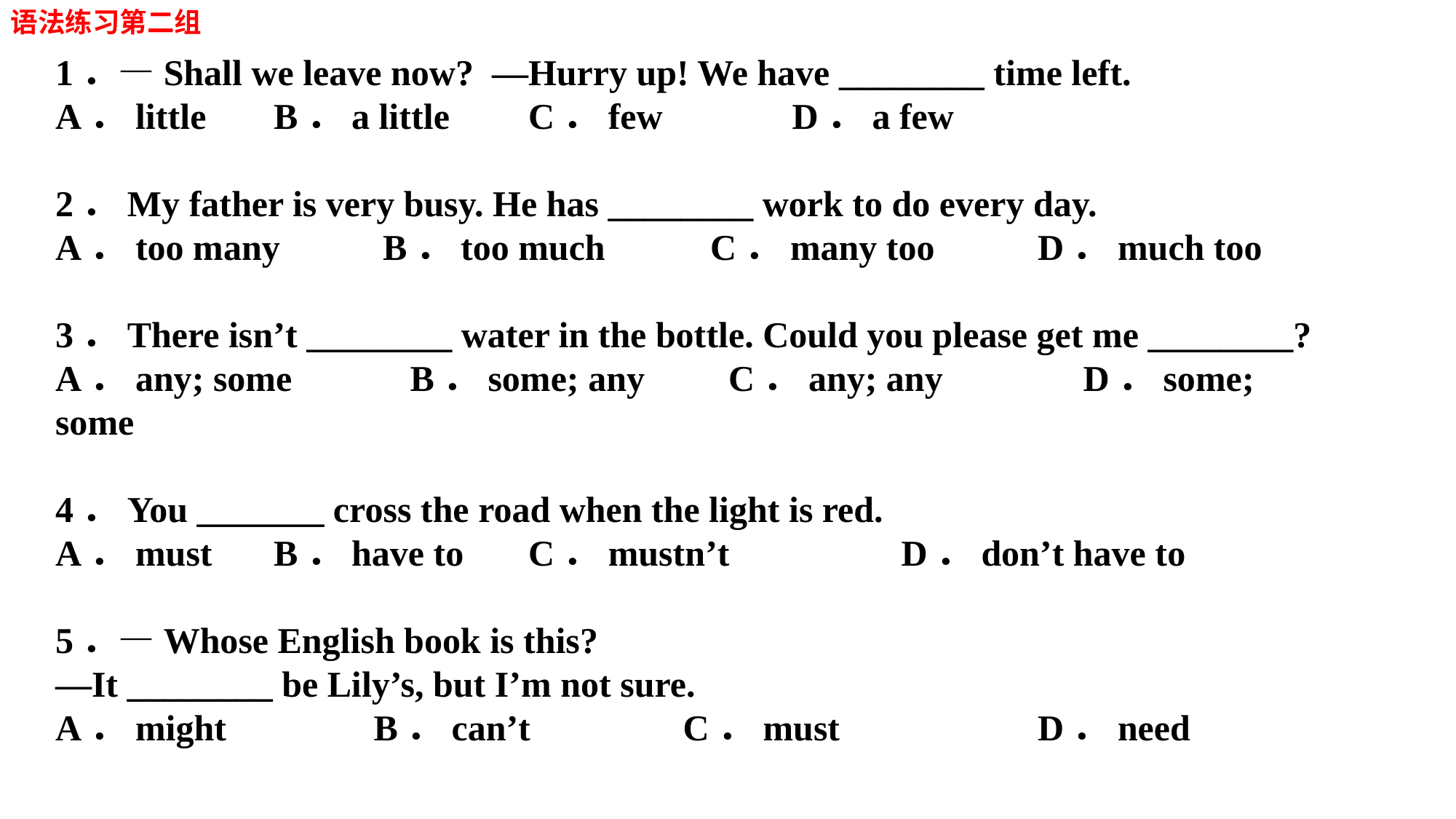

语法练习第二组

1．—Shall we leave now?  —Hurry up! We have ________ time left.
A．little	B．a little	    C．few	         D．a few

2．My father is very busy. He has ________ work to do every day.
A．too many	B．too much	C．many too	D．much too

3．There isn’t ________ water in the bottle. Could you please get me ________?
A．any; some	   B．some; any	  C．any; any	     D．some; some

4．You _______ cross the road when the light is red.
A．must	B．have to	    C．mustn’t	         D．don’t have to

5．—Whose English book is this?
—It ________ be Lily’s, but I’m not sure.
A．might	           B．can’t	         C．must           	D．need